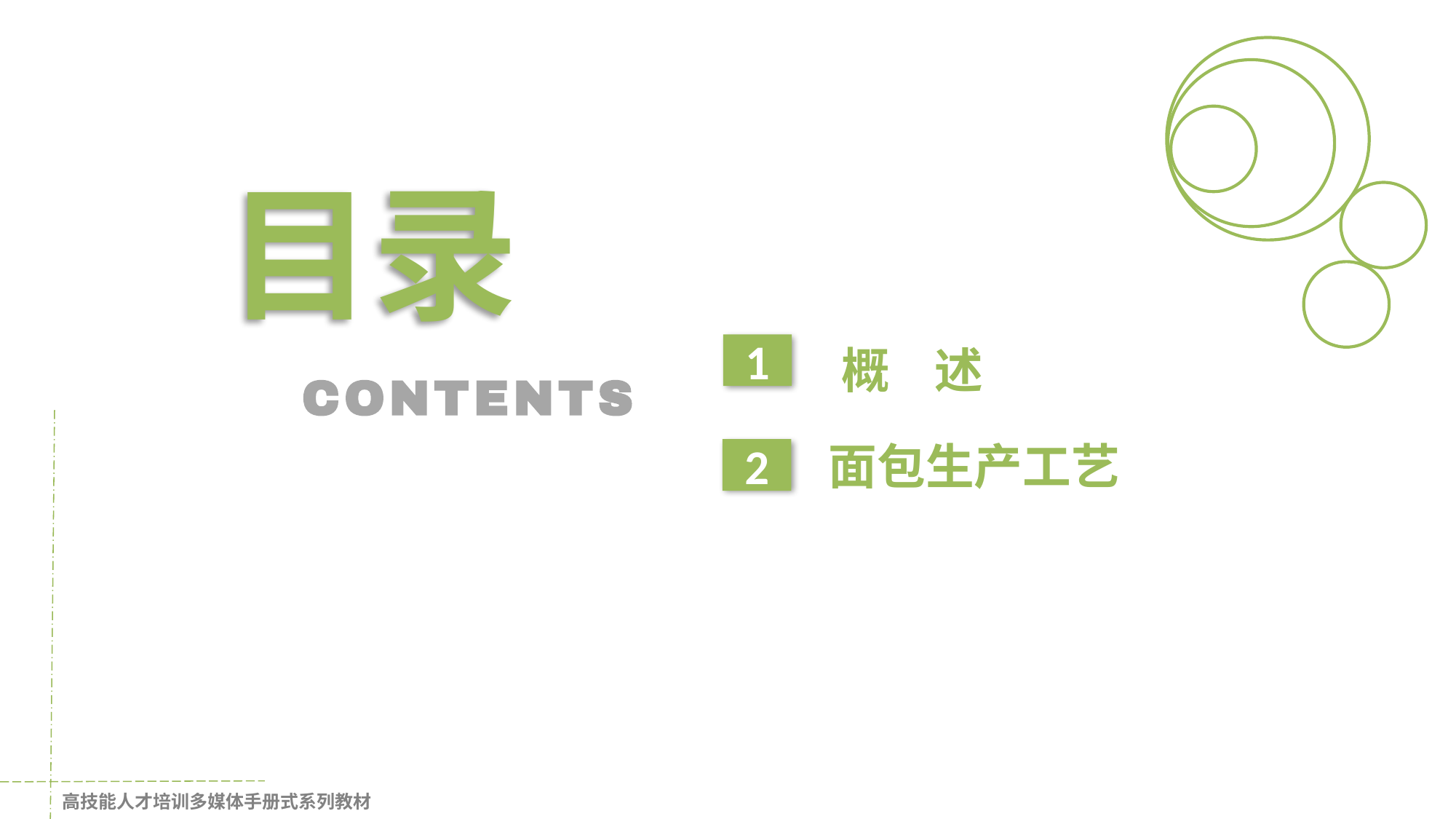

目录
1
 概    述
CONTENTS
面包生产工艺
2